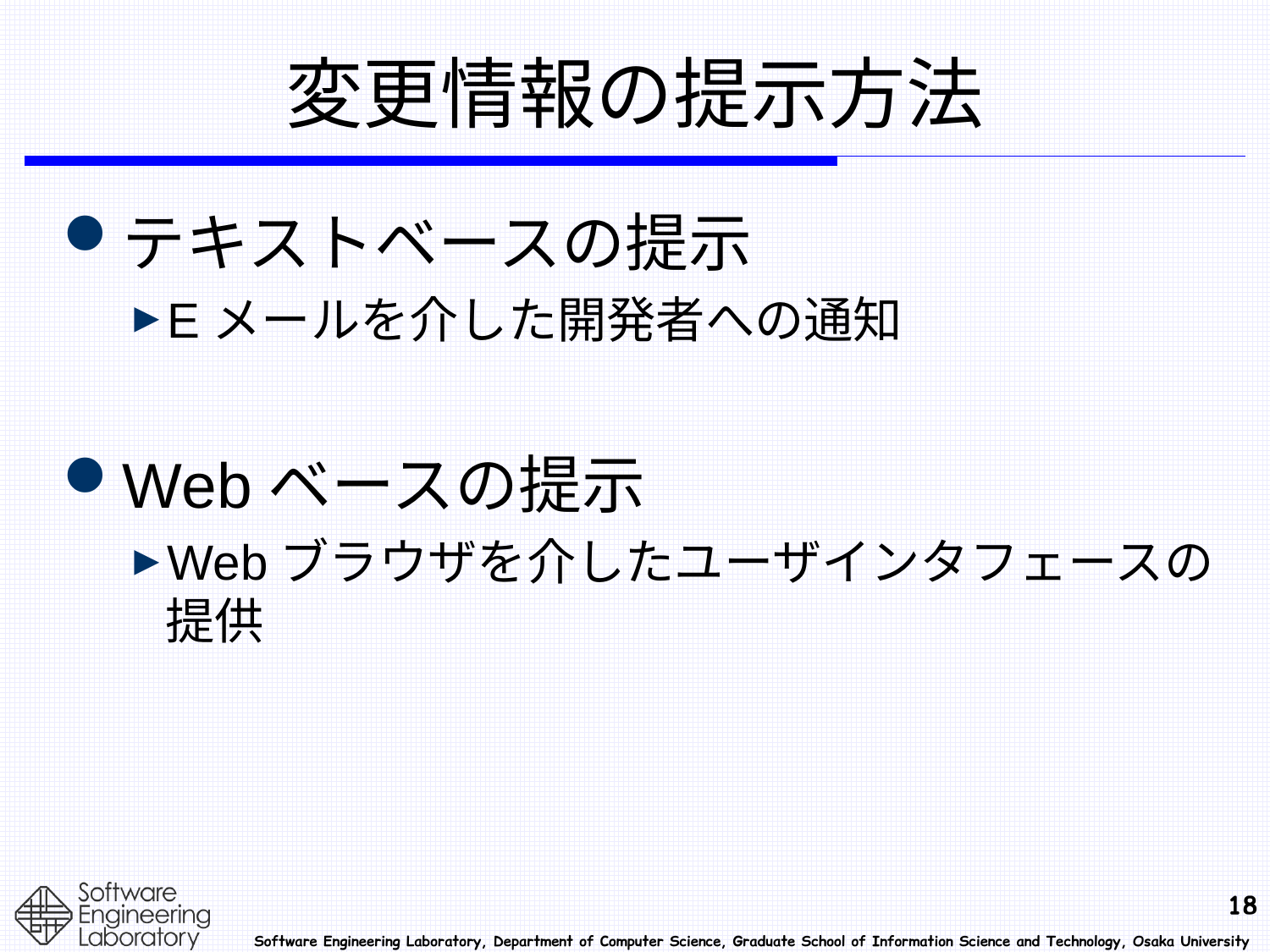

# 変更情報の提示方法
テキストベースの提示
Eメールを介した開発者への通知

Webベースの提示
Webブラウザを介したユーザインタフェースの提供